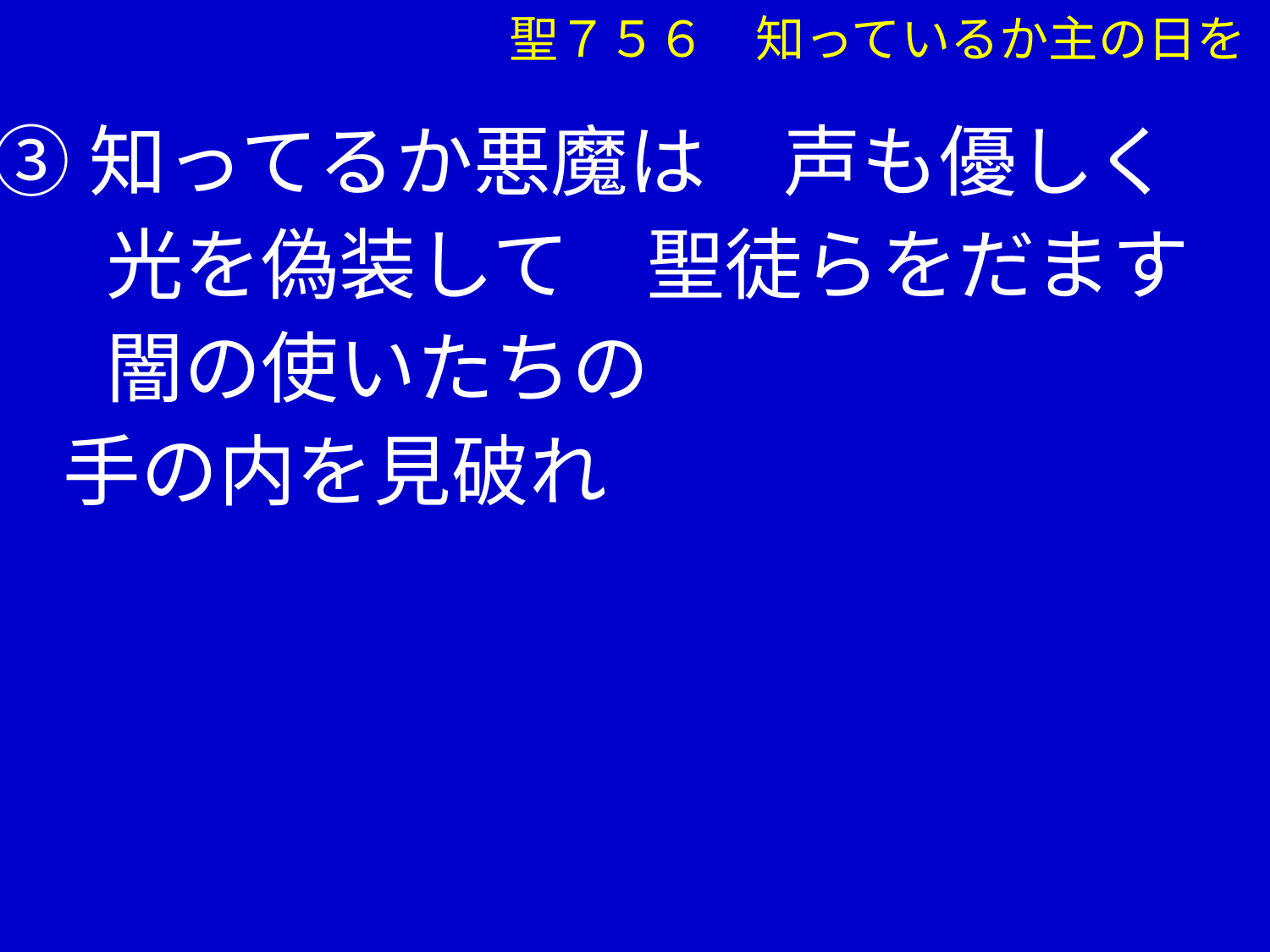

聖７５６　知っているか主の日を
③知ってるか悪魔は　声も優しく
 　光を偽装して　聖徒らをだます
 　闇の使いたちの
   手の内を見破れ